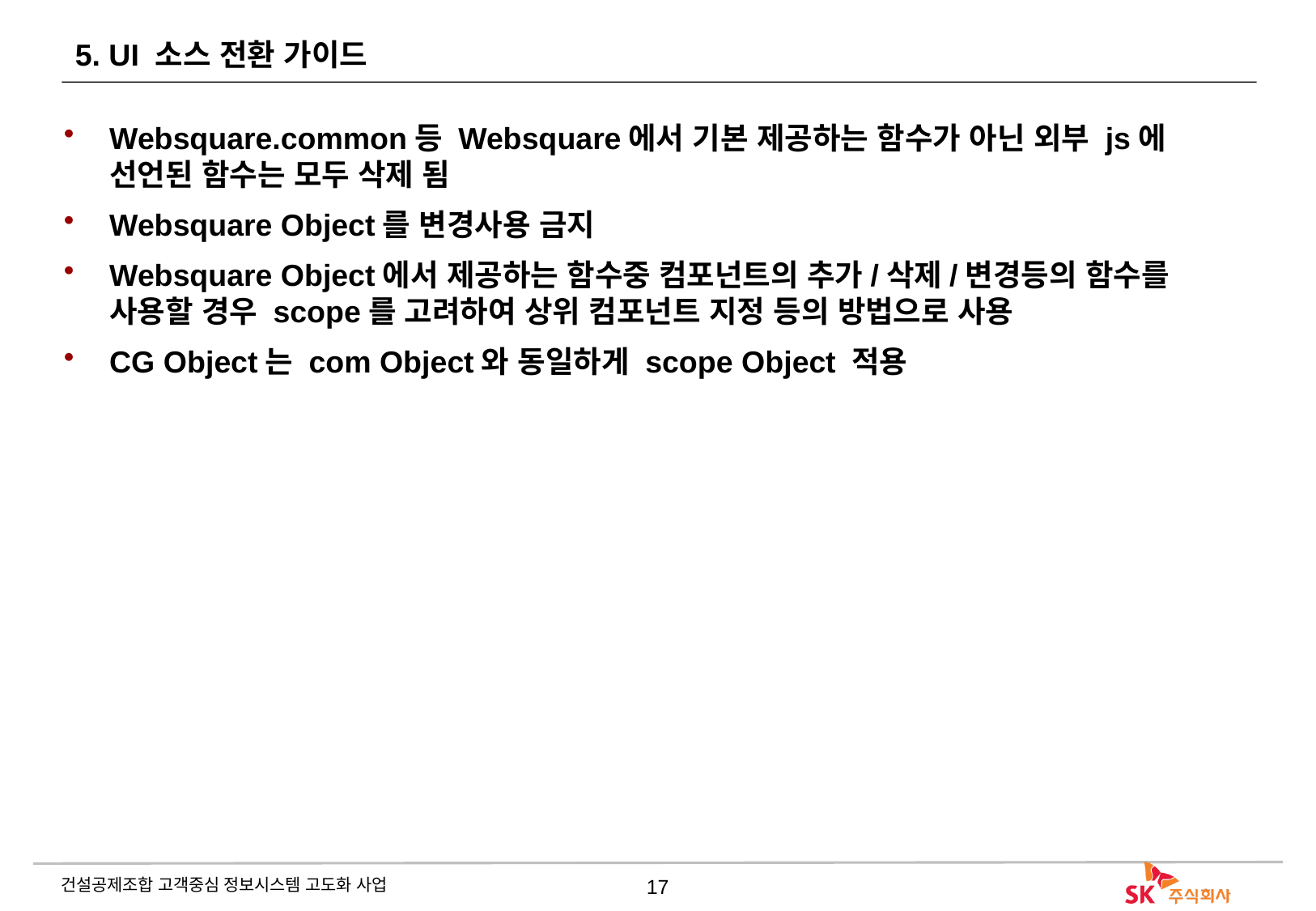

# 5. UI 소스 전환 가이드
Websquare.common등 Websquare에서 기본 제공하는 함수가 아닌 외부 js에 선언된 함수는 모두 삭제 됨
Websquare Object를 변경사용 금지
Websquare Object에서 제공하는 함수중 컴포넌트의 추가/삭제/변경등의 함수를 사용할 경우 scope를 고려하여 상위 컴포넌트 지정 등의 방법으로 사용
CG Object는 com Object와 동일하게 scope Object 적용